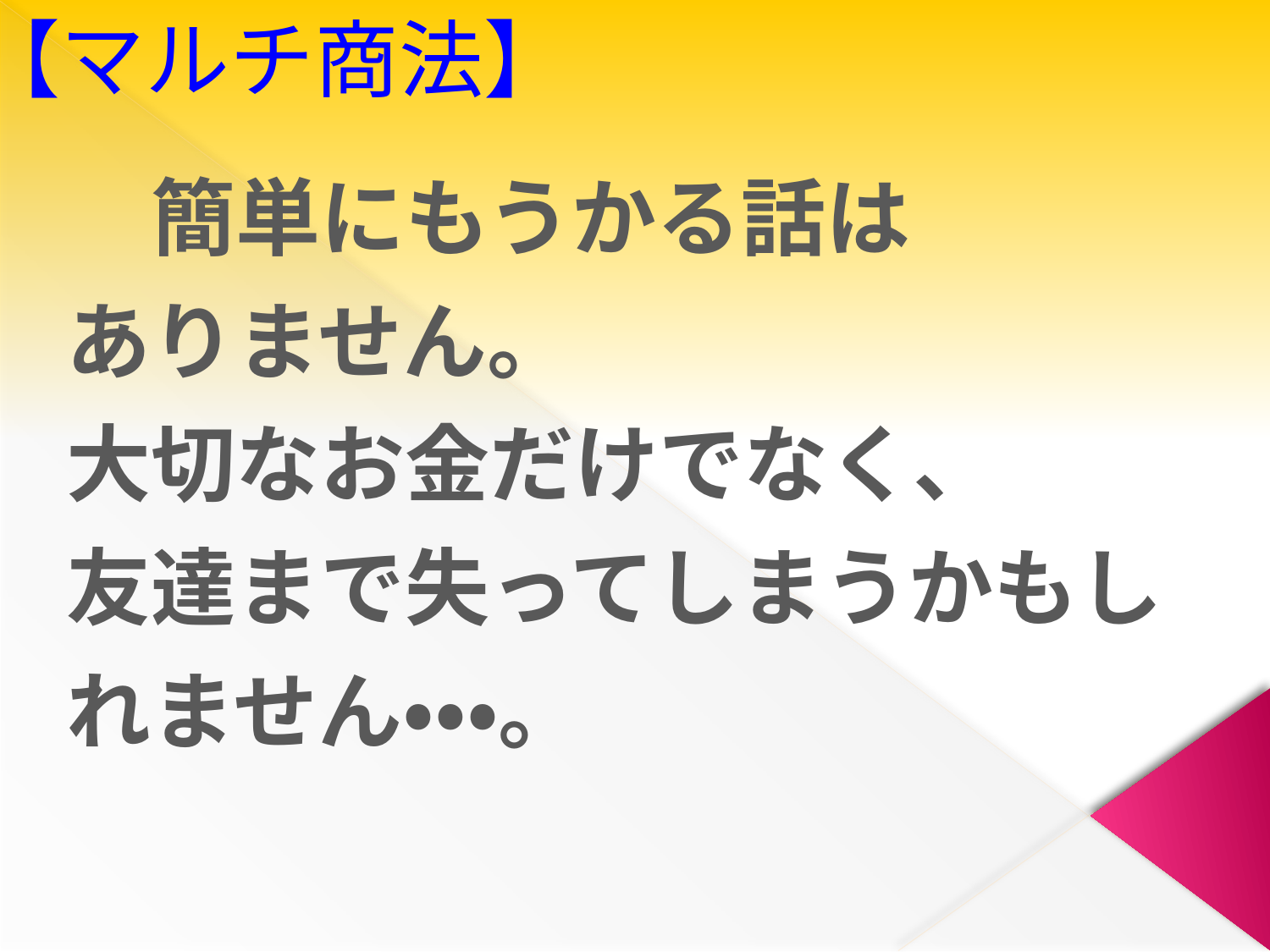

【マルチ商法】
　簡単にもうかる話は
ありません。
大切なお金だけでなく、
友達まで失ってしまうかもしれません・・・。